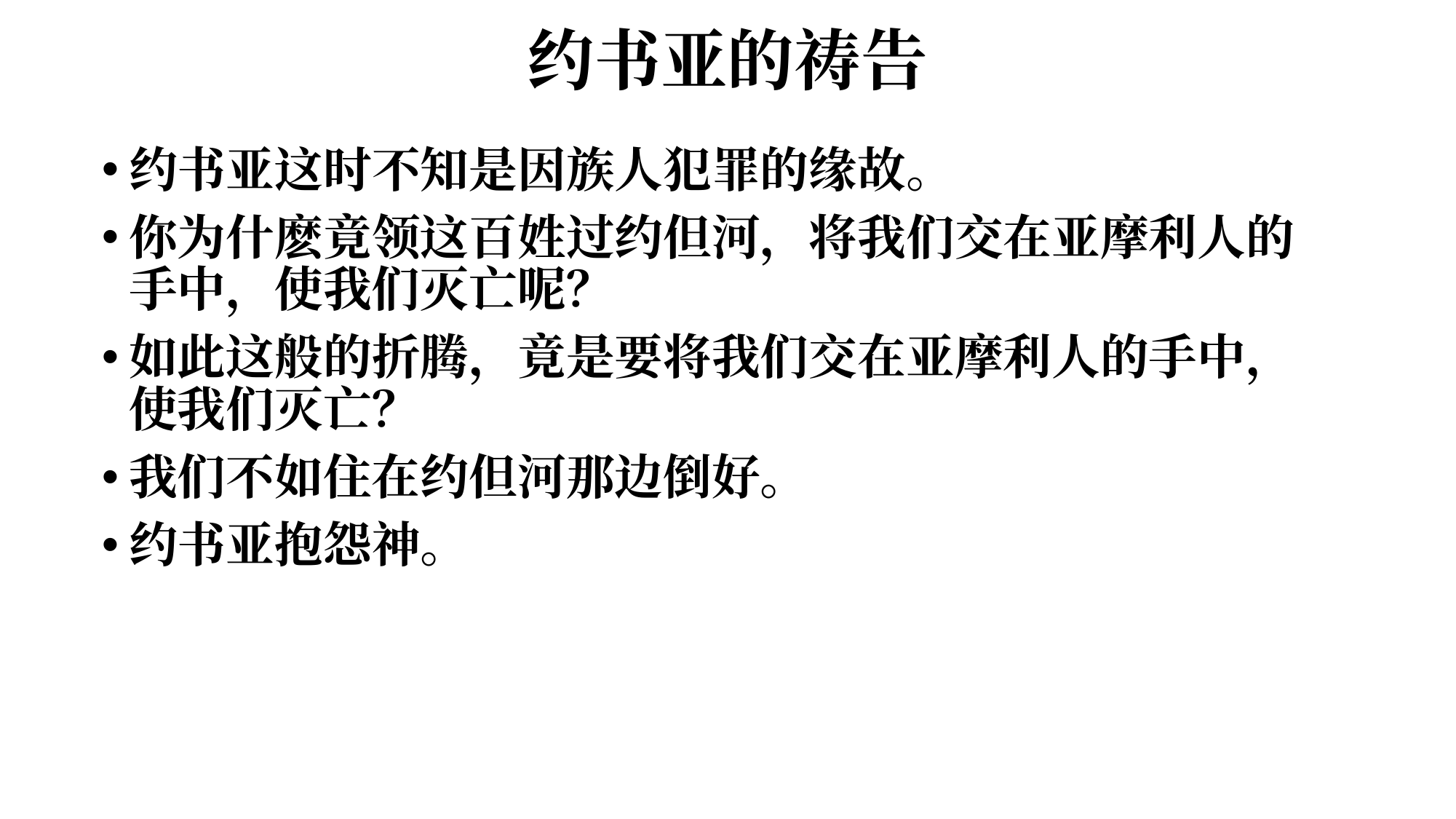

# 约书亚的祷告
约书亚这时不知是因族人犯罪的缘故。
你为什麽竟领这百姓过约但河，将我们交在亚摩利人的手中，使我们灭亡呢？
如此这般的折腾，竟是要将我们交在亚摩利人的手中，使我们灭亡？
我们不如住在约但河那边倒好。
约书亚抱怨神。